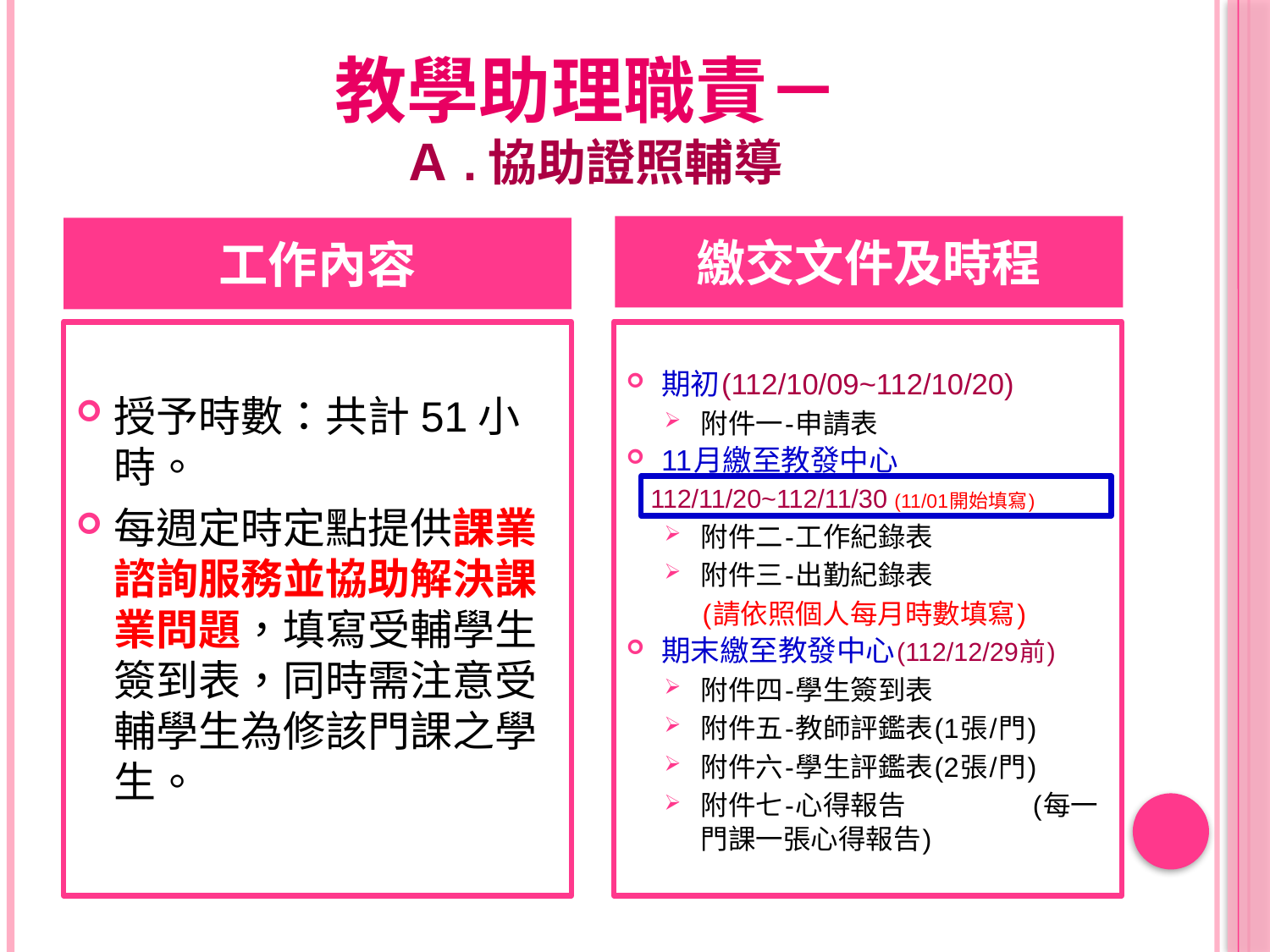

# 教學助理職責－ Ａ.協助證照輔導
繳交文件及時程
工作內容

期初(112/10/09~112/10/20)
附件一-申請表
11月繳至教發中心
   112/11/20~112/11/30 (11/01開始填寫)
附件二-工作紀錄表
附件三-出勤紀錄表
     (請依照個人每月時數填寫)
期末繳至教發中心(112/12/29前)
附件四-學生簽到表
附件五-教師評鑑表(1張/門)
附件六-學生評鑑表(2張/門)
附件七-心得報告　                (每一門課一張心得報告)

授予時數：共計51小時。
每週定時定點提供課業諮詢服務並協助解決課業問題，填寫受輔學生簽到表，同時需注意受輔學生為修該門課之學生。